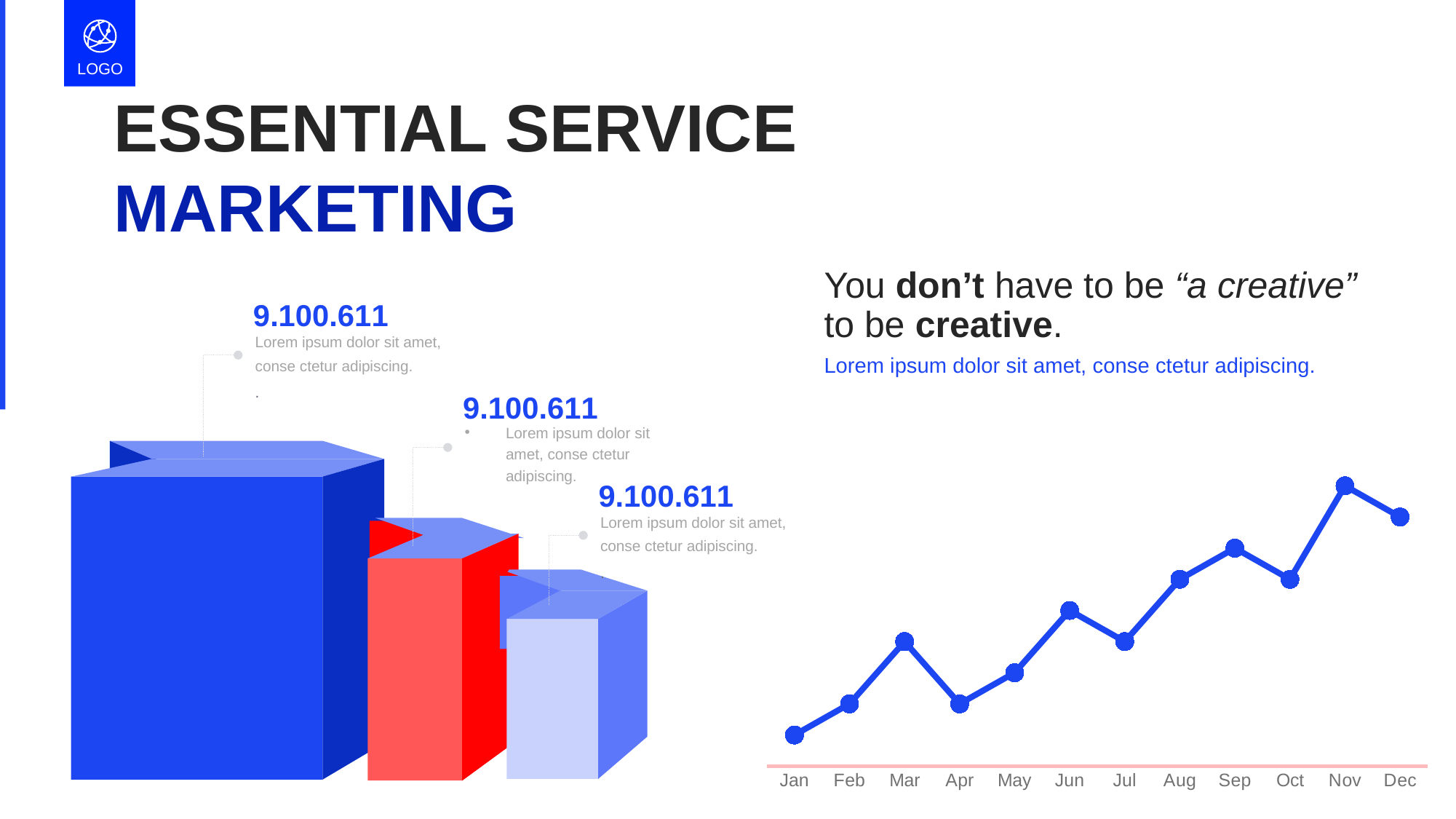

LOGO
行业PPT模板http://www.1ppt.com/hangye/
ESSENTIAL SERVICE MARKETING
e7d195523061f1c03a90ee8e42cb24248e56383cd534985688F9F494128731F165EE95AB4B0C0A38076AAEA07667B1565C446FC45FF01DFB0E885BCDBDF3A284F3DB14DA61DD97F0BAB2E6C668FB4931972B188F3D7CE0CF23696CEF5693A64D53C8FB1F0925ED8BBF9C215EAD4326740F00D499DB15BFCD5E15A56FD8CC2D4B1F17509DE0C17F06617875BF3885BF1D
You don’t have to be “a creative” to be creative.
9.100.611
Lorem ipsum dolor sit amet, conse ctetur adipiscing.
.
Lorem ipsum dolor sit amet, conse ctetur adipiscing.
9.100.611
Lorem ipsum dolor sit amet, conse ctetur adipiscing.

### Chart

| Category | Ряд 1 |
|---|---|
| 42370 | 1.0 |
| 42401 | 2.0 |
| 42430 | 4.0 |
| 42461 | 2.0 |
| 42491 | 3.0 |
| 42522 | 5.0 |
| 42552 | 4.0 |
| 42583 | 6.0 |
| 42614 | 7.0 |
| 42644 | 6.0 |
| 42675 | 9.0 |
| 42705 | 8.0 |
9.100.611
Lorem ipsum dolor sit amet, conse ctetur adipiscing.
.